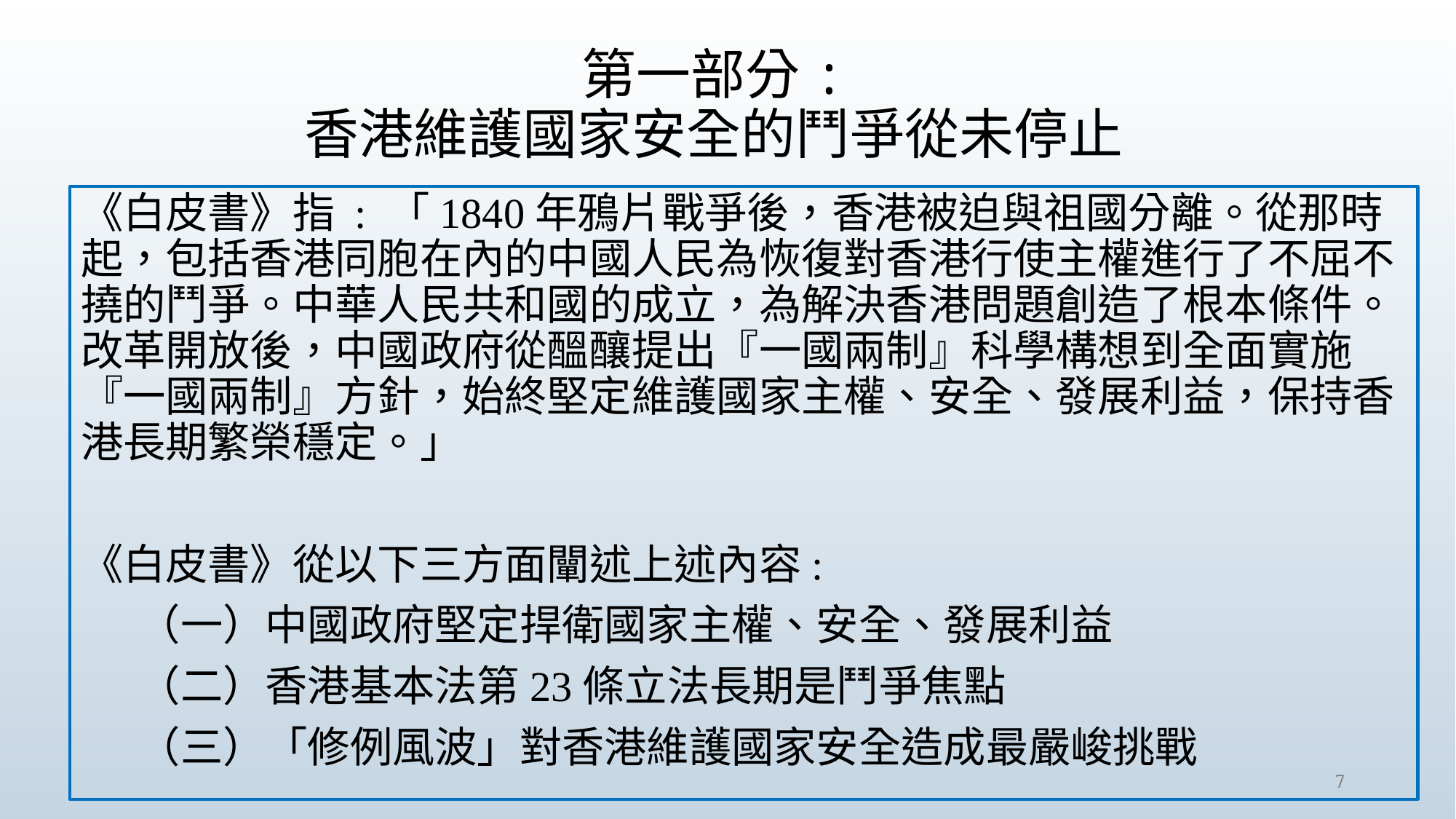

第一部分:
香港維護國家安全的鬥爭從未停止
《白皮書》指 : 「1840年鴉片戰爭後，香港被迫與祖國分離。從那時起，包括香港同胞在內的中國人民為恢復對香港行使主權進行了不屈不撓的鬥爭。中華人民共和國的成立，為解決香港問題創造了根本條件。改革開放後，中國政府從醞釀提出『一國兩制』科學構想到全面實施『一國兩制』方針，始終堅定維護國家主權、安全、發展利益，保持香港長期繁榮穩定。」

《白皮書》從以下三方面闡述上述內容:
     （一）中國政府堅定捍衛國家主權、安全、發展利益
     （二）香港基本法第23條立法長期是鬥爭焦點
     （三）「修例風波」對香港維護國家安全造成最嚴峻挑戰
7